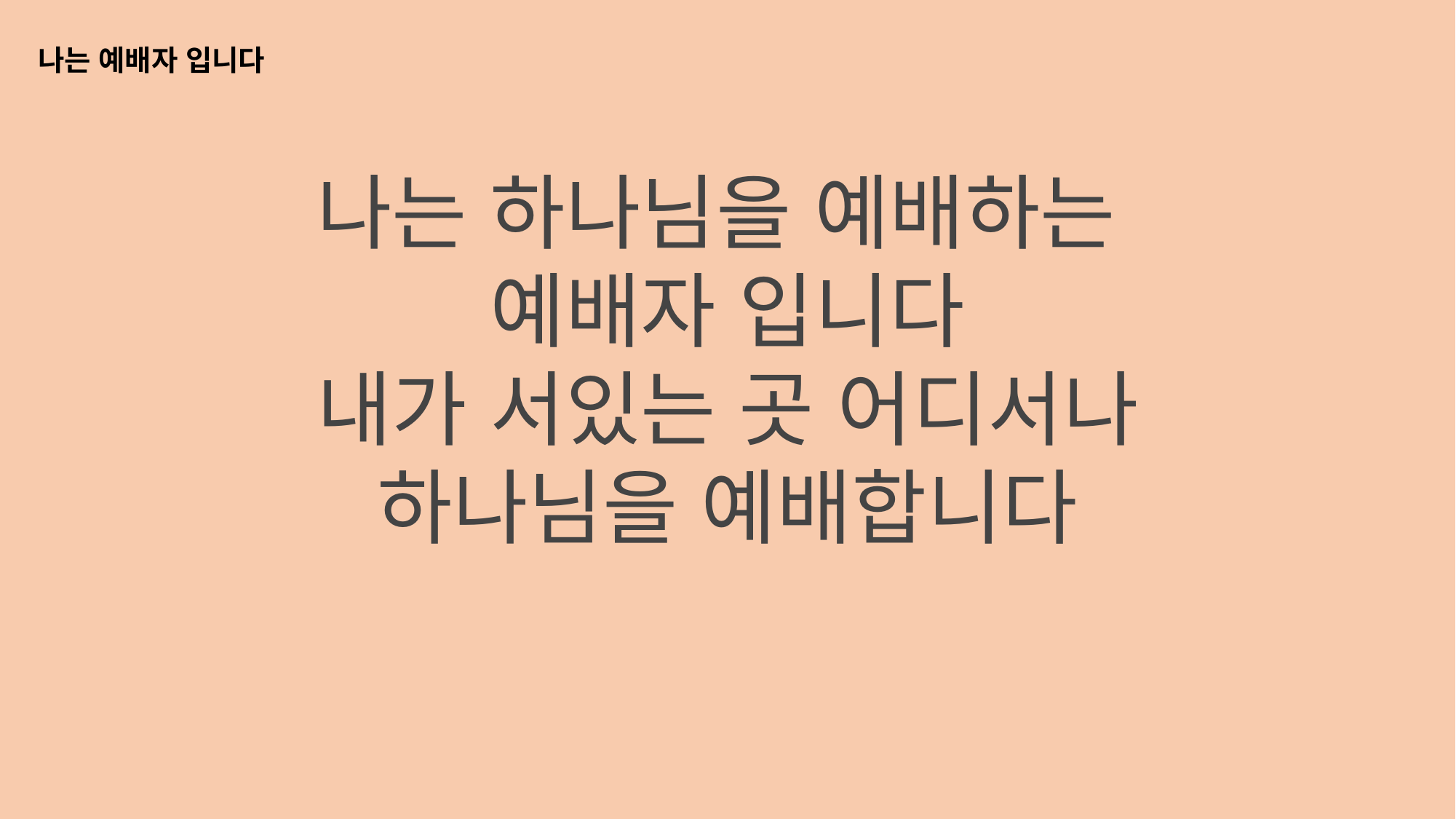

나는 예배자 입니다
나는 하나님을 예배하는
예배자 입니다
내가 서있는 곳 어디서나
하나님을 예배합니다